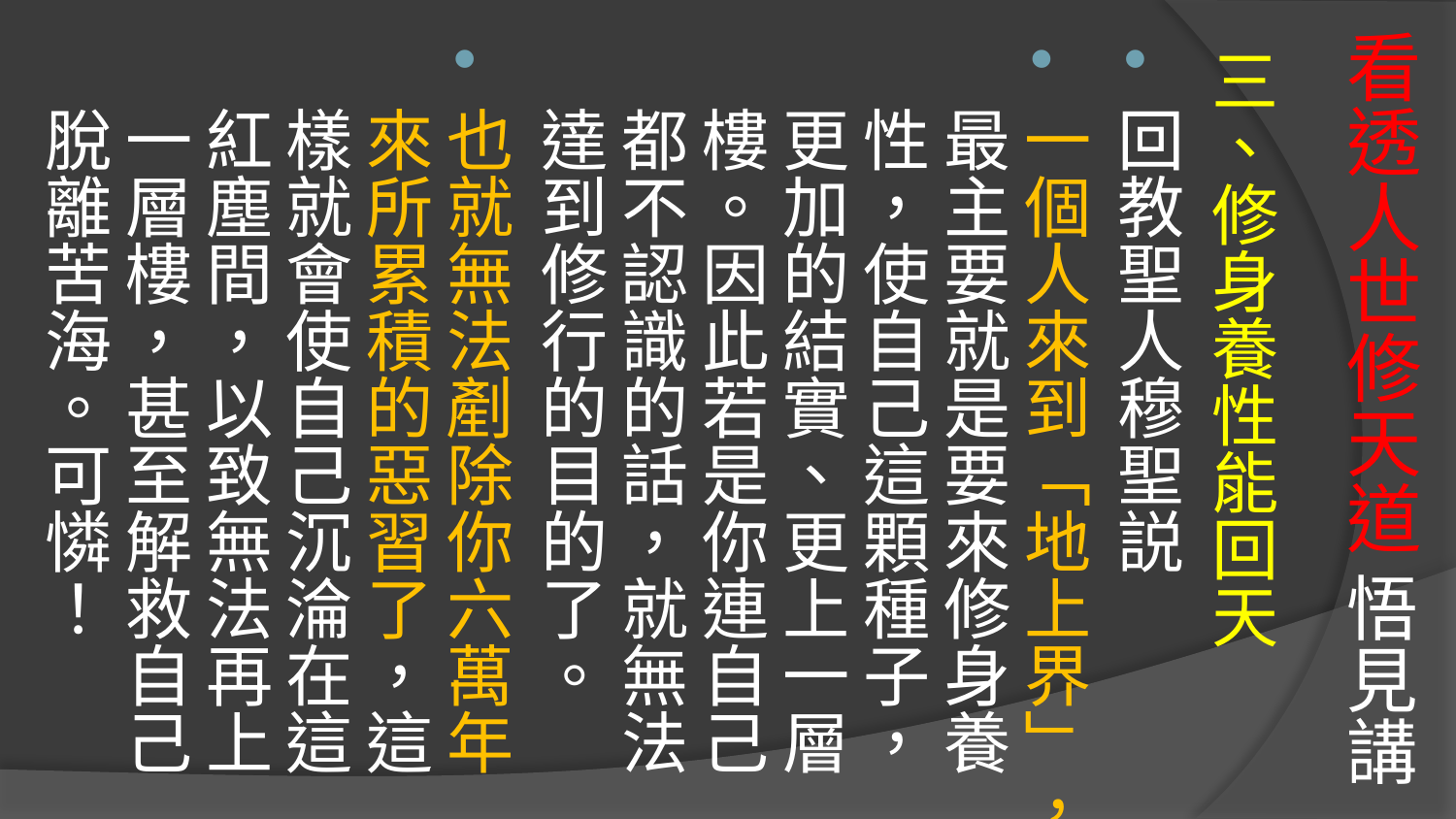

# 看透人世修天道 悟見講
三、修身養性能回天
回教聖人穆聖説
一個人來到「地上界」，最主要就是要來修身養性，使自己這顆種子，更加的結實、更上一層樓。因此若是你連自己都不認識的話，就無法達到修行的目的了。
也就無法剷除你六萬年來所累積的惡習了，這樣就會使自己沉淪在這紅塵間，以致無法再上一層樓，甚至解救自己脫離苦海。可憐！